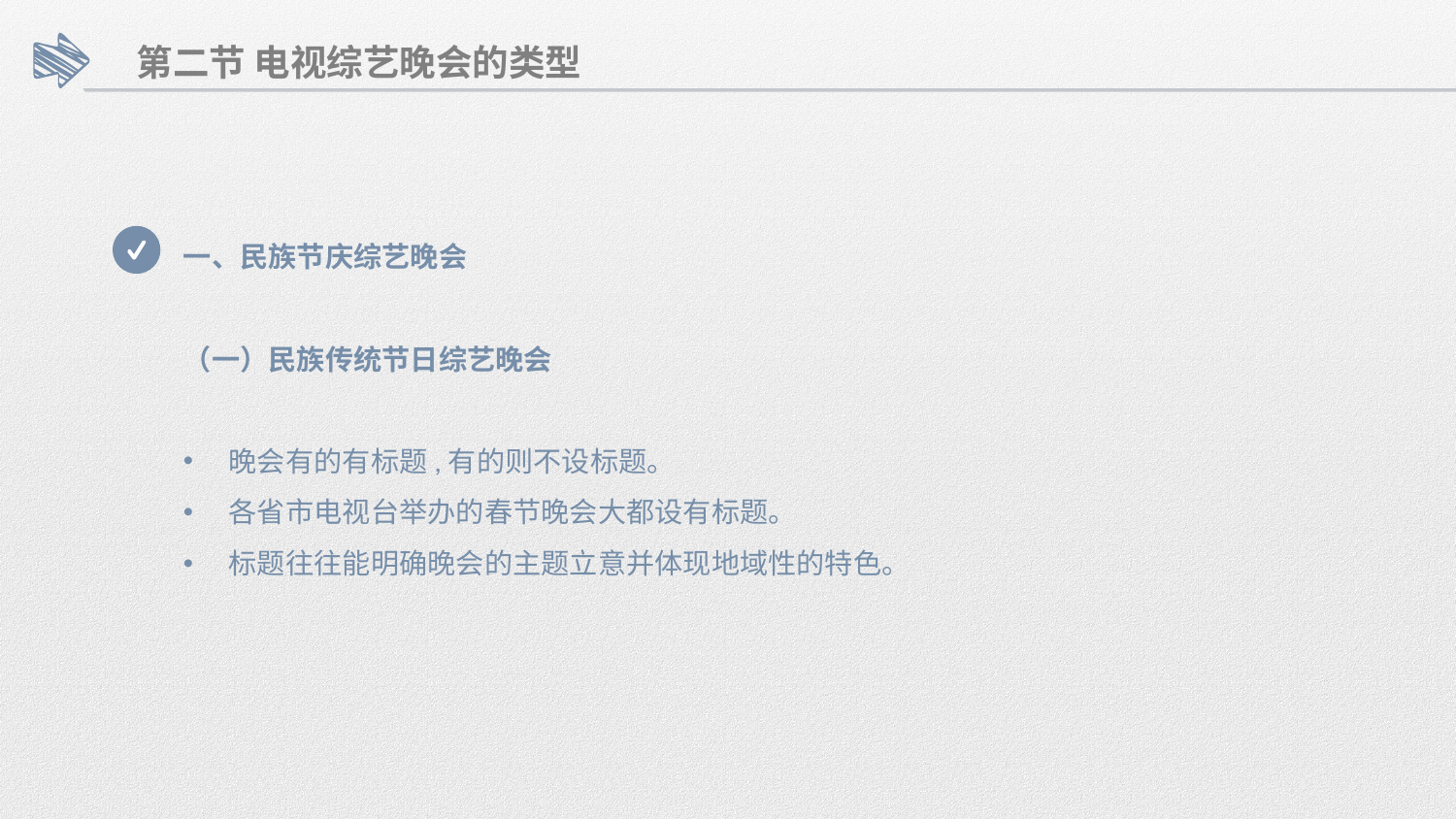

第二节 电视综艺晚会的类型
一、民族节庆综艺晚会

（一）民族传统节日综艺晚会

晚会有的有标题,有的则不设标题。
各省市电视台举办的春节晚会大都设有标题。
标题往往能明确晚会的主题立意并体现地域性的特色。